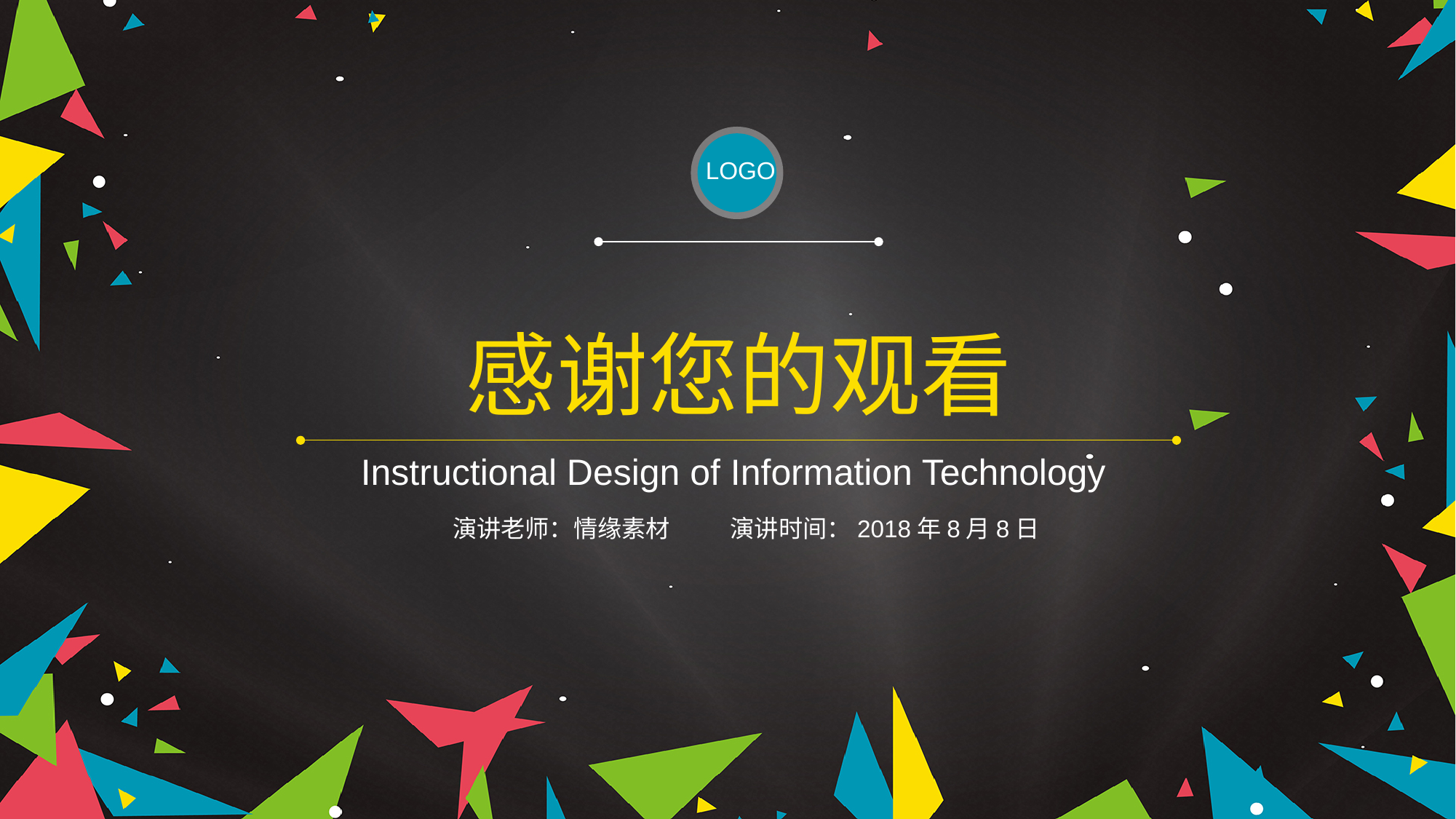

LOGO
感谢您的观看
Instructional Design of Information Technology
演讲老师：情缘素材
演讲时间：2018年8月8日